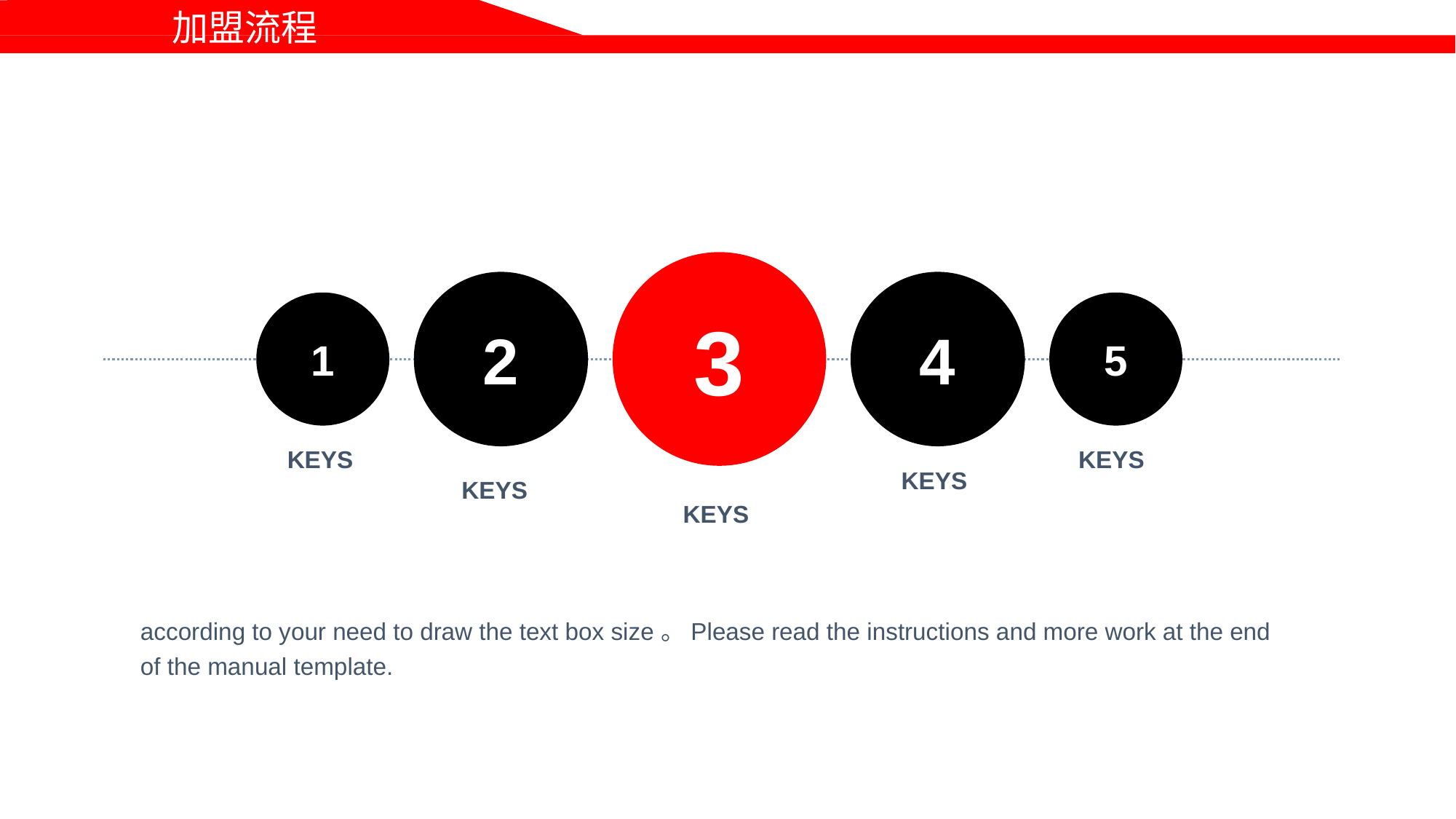

加盟流程

3
2
4
1
5
KEYS
KEYS
KEYS
KEYS
KEYS
according to your need to draw the text box size。Please read the instructions and more work at the end of the manual template.